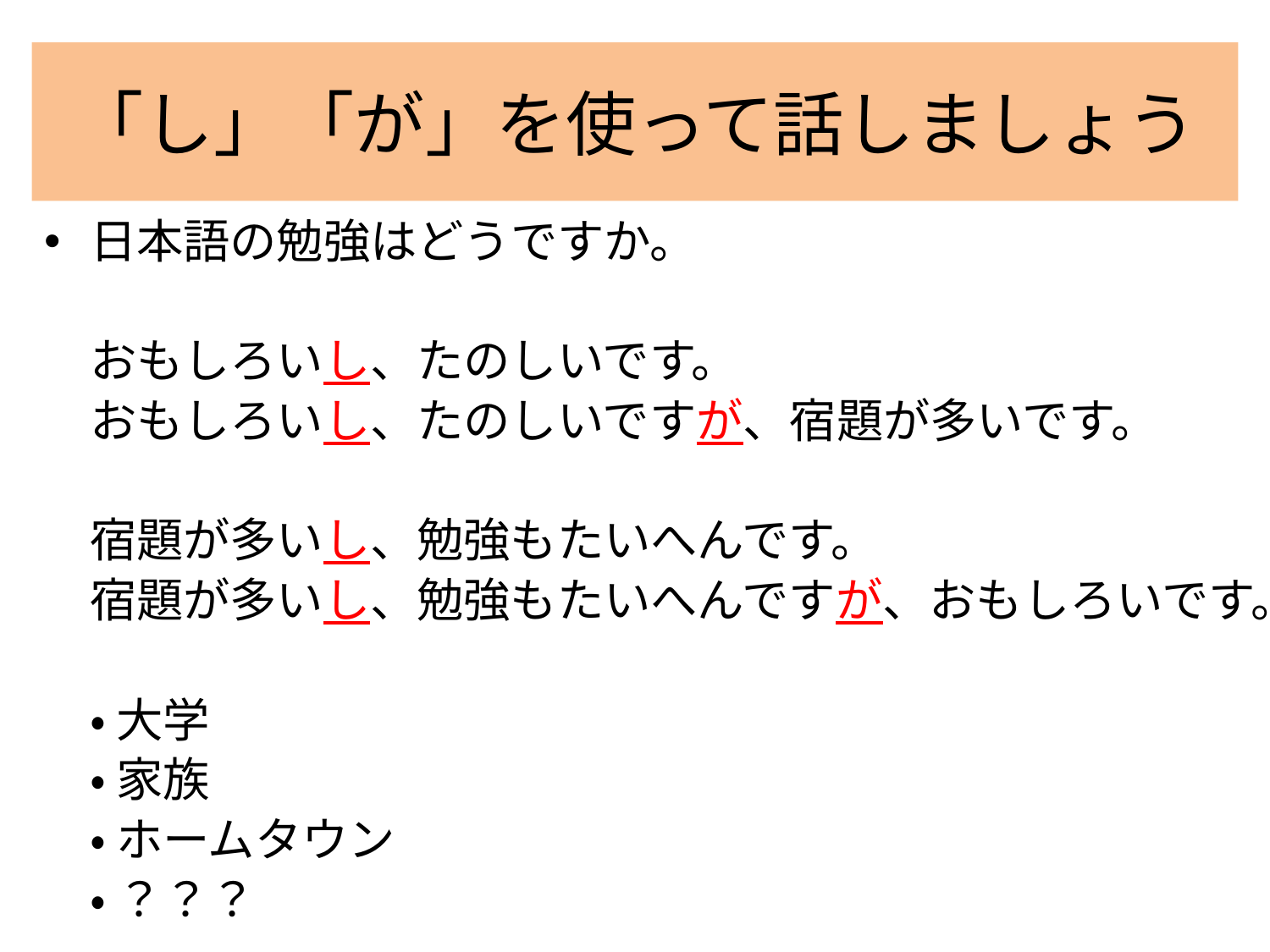

# 「し」「が」を使って話しましょう
日本語の勉強はどうですか。

	おもしろいし、たのしいです。
	おもしろいし、たのしいですが、宿題が多いです。

	宿題が多いし、勉強もたいへんです。
	宿題が多いし、勉強もたいへんですが、おもしろいです。

	•大学
	•家族
	•ホームタウン
	•？？？